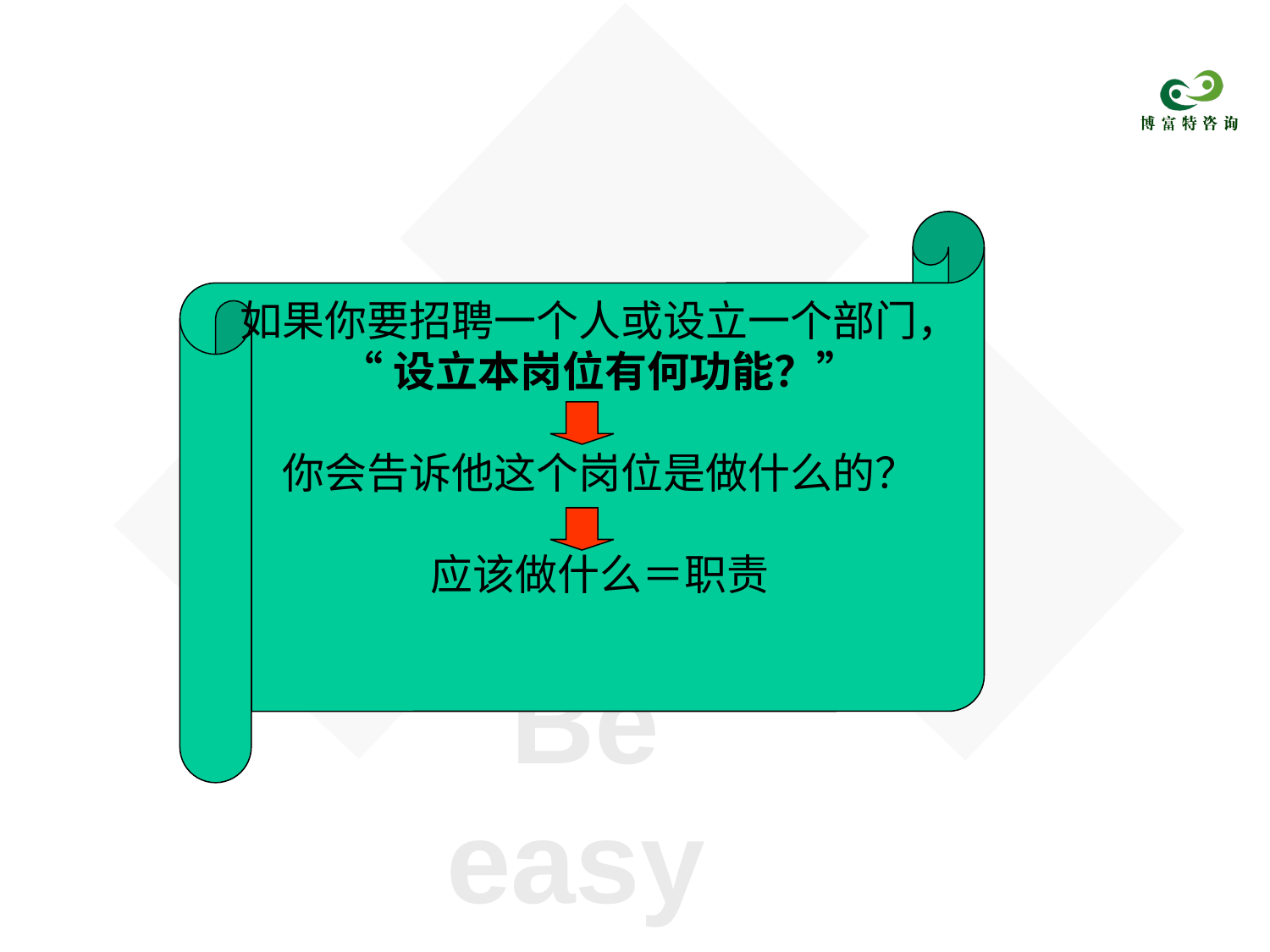

如果你要招聘一个人或设立一个部门，
“设立本岗位有何功能？”

你会告诉他这个岗位是做什么的？

应该做什么＝职责